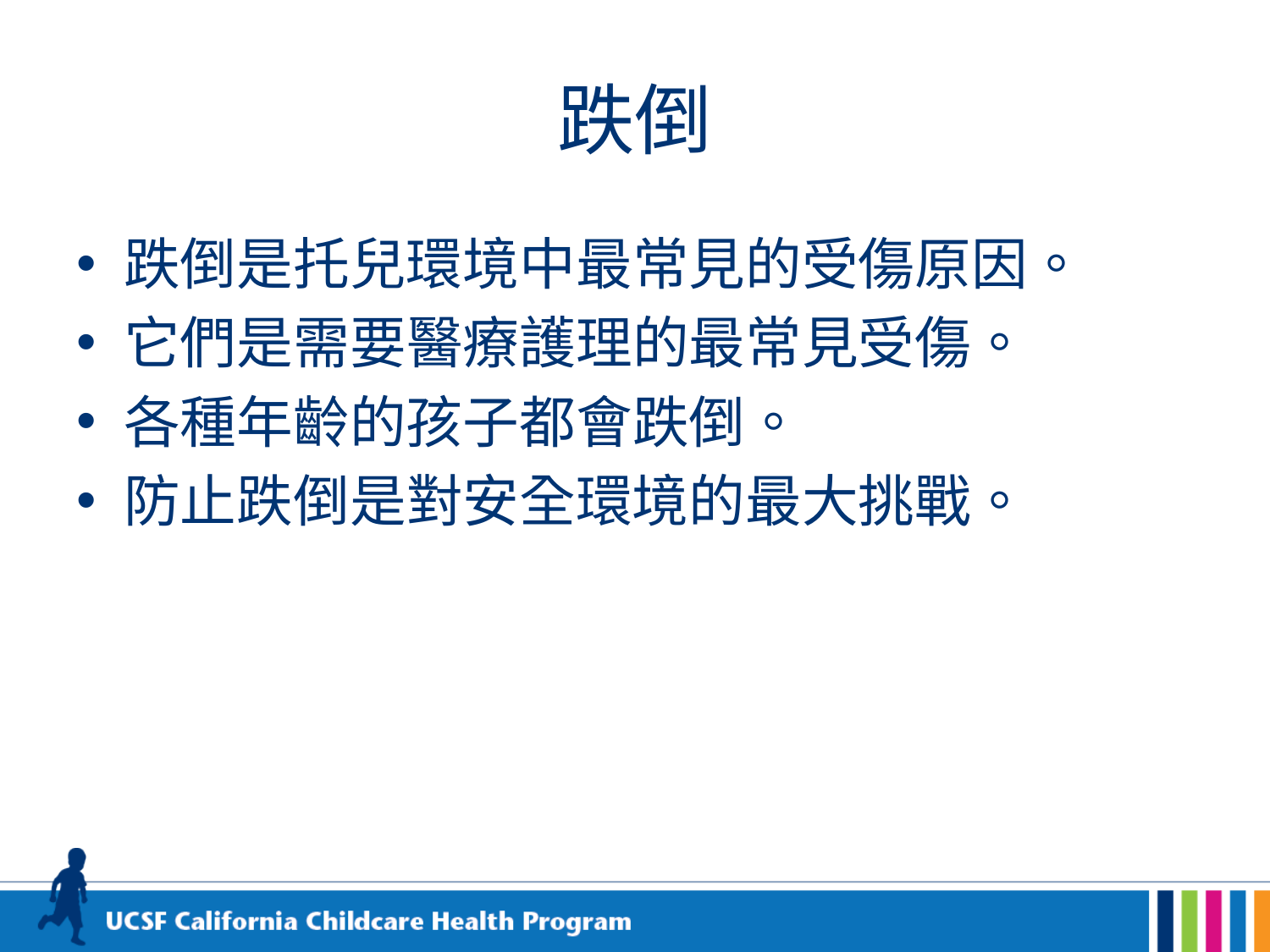

# 跌倒
跌倒是托兒環境中最常見的受傷原因。
它們是需要醫療護理的最常見受傷。
各種年齡的孩子都會跌倒。
防止跌倒是對安全環境的最大挑戰。